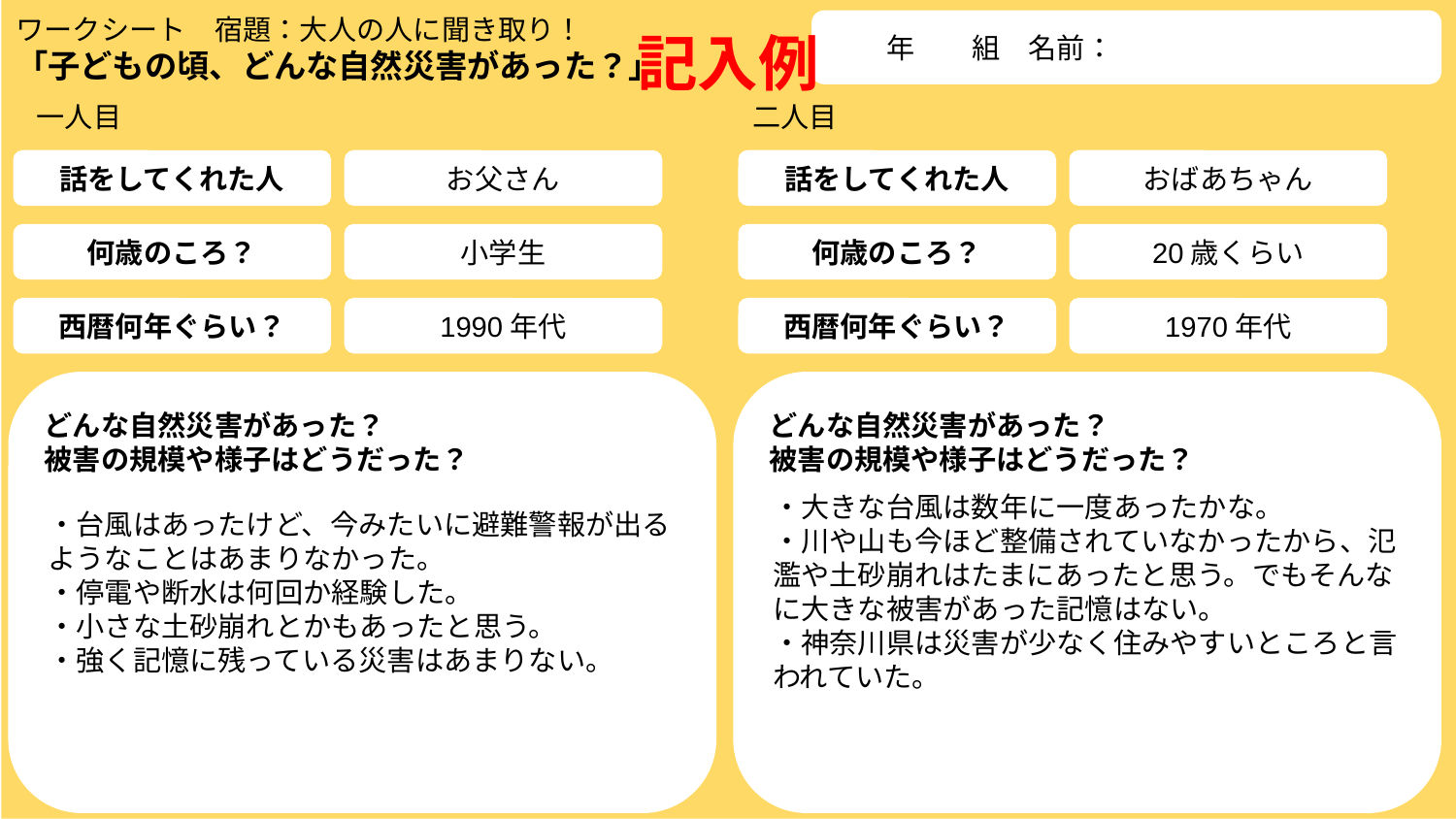

ワークシート　宿題：大人の人に聞き取り！
「子どもの頃、どんな自然災害があった？」
記入例
　　年　　組　名前：
一人目
二人目
話をしてくれた人
お父さん
話をしてくれた人
おばあちゃん
何歳のころ？
小学生
何歳のころ？
20歳くらい
西暦何年ぐらい？
1990年代
西暦何年ぐらい？
1970年代
どんな自然災害があった？
被害の規模や様子はどうだった？

どんな自然災害があった？
被害の規模や様子はどうだった？

・大きな台風は数年に一度あったかな。
・川や山も今ほど整備されていなかったから、氾濫や土砂崩れはたまにあったと思う。でもそんなに大きな被害があった記憶はない。
・神奈川県は災害が少なく住みやすいところと言われていた。
・台風はあったけど、今みたいに避難警報が出るようなことはあまりなかった。
・停電や断水は何回か経験した。
・小さな土砂崩れとかもあったと思う。
・強く記憶に残っている災害はあまりない。